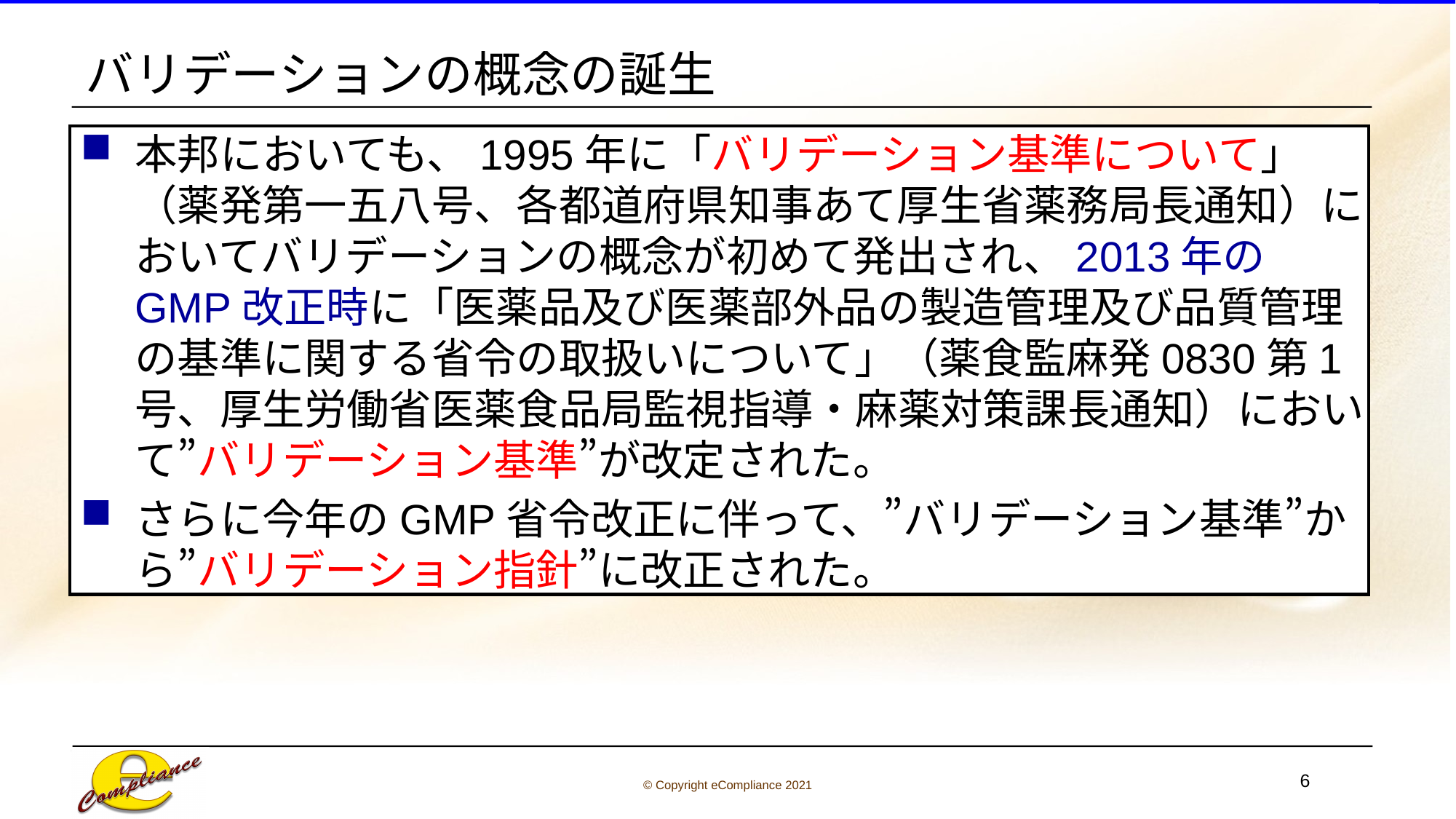

# バリデーションの概念の誕生
本邦においても、1995年に「バリデーション基準について」（薬発第一五八号、各都道府県知事あて厚生省薬務局長通知）においてバリデーションの概念が初めて発出され、2013年のGMP改正時に「医薬品及び医薬部外品の製造管理及び品質管理の基準に関する省令の取扱いについて」（薬食監麻発0830第1号、厚生労働省医薬食品局監視指導・麻薬対策課長通知）において”バリデーション基準”が改定された。
さらに今年のGMP省令改正に伴って、”バリデーション基準”から”バリデーション指針”に改正された。